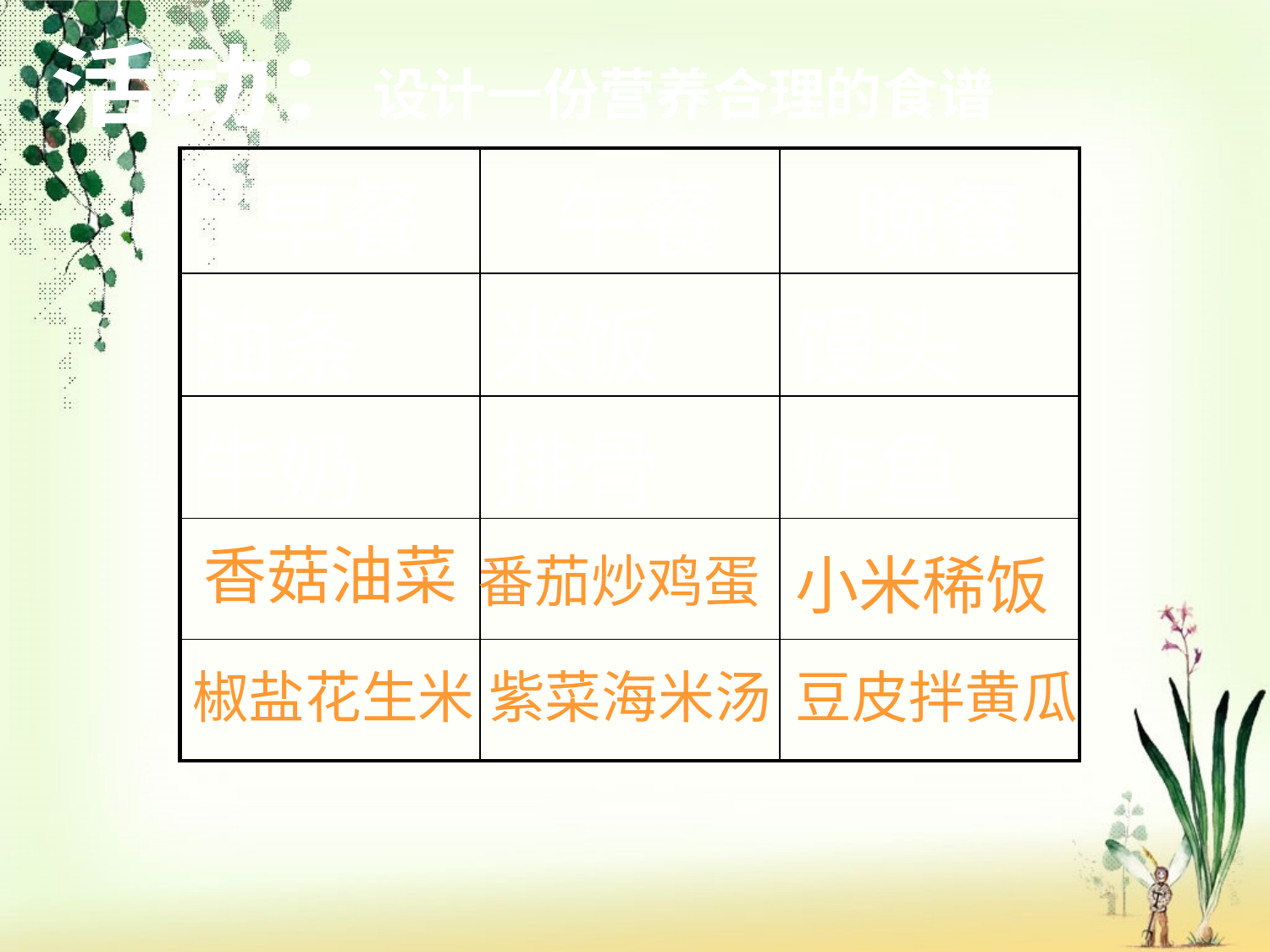

活动：
设计一份营养合理的食谱
| 早餐 | 午餐 | 晚餐 |
| --- | --- | --- |
| 油条 | 米饭 | 馒头 |
| 牛奶 | 排骨 | 炸鱼 |
|  |  |  |
|  |  |  |
香菇油菜
番茄炒鸡蛋
小米稀饭
椒盐花生米
紫菜海米汤
豆皮拌黄瓜